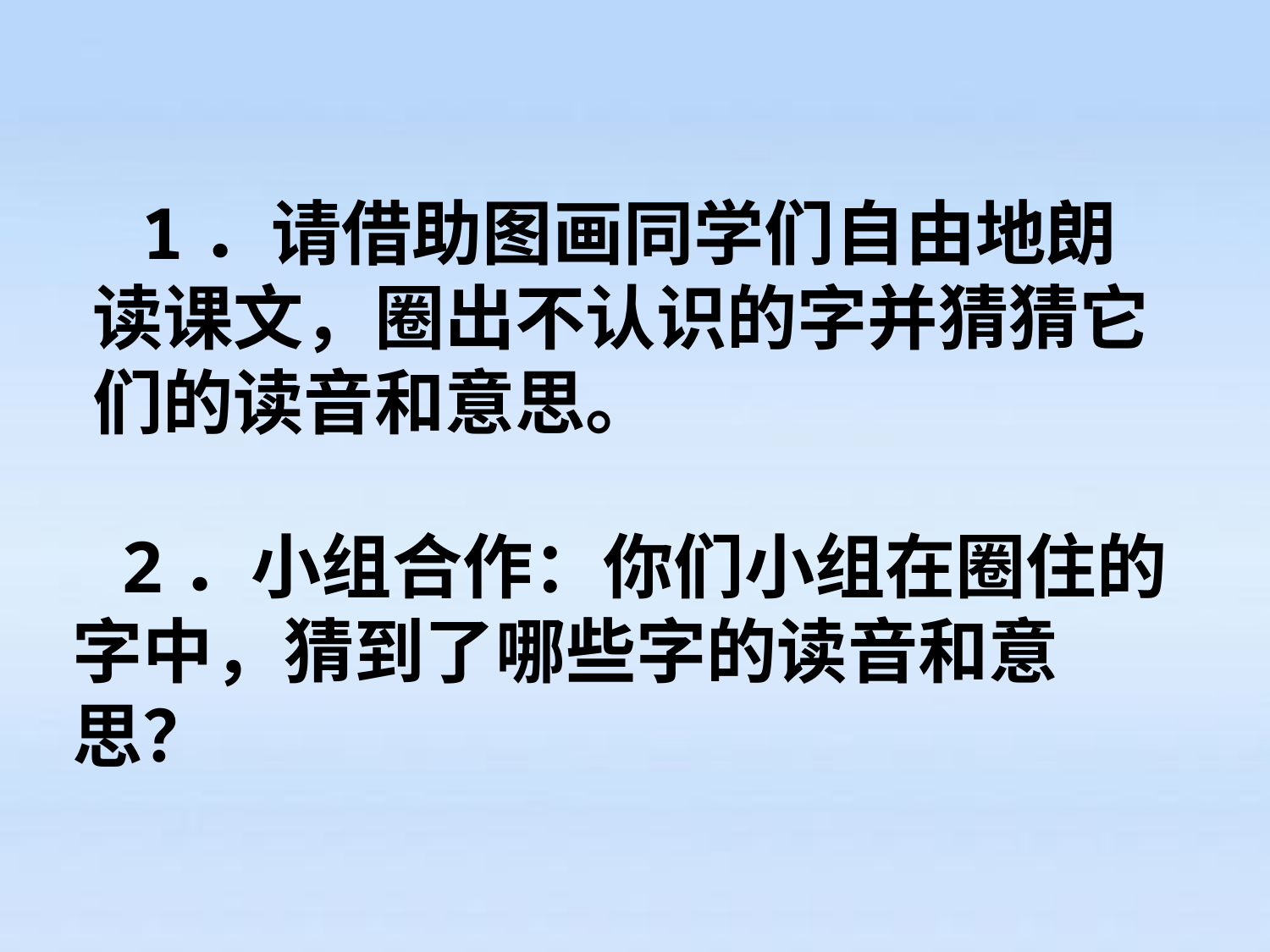

1．请借助图画同学们自由地朗读课文，圈出不认识的字并猜猜它们的读音和意思。

2．小组合作：你们小组在圈住的字中，猜到了哪些字的读音和意思？